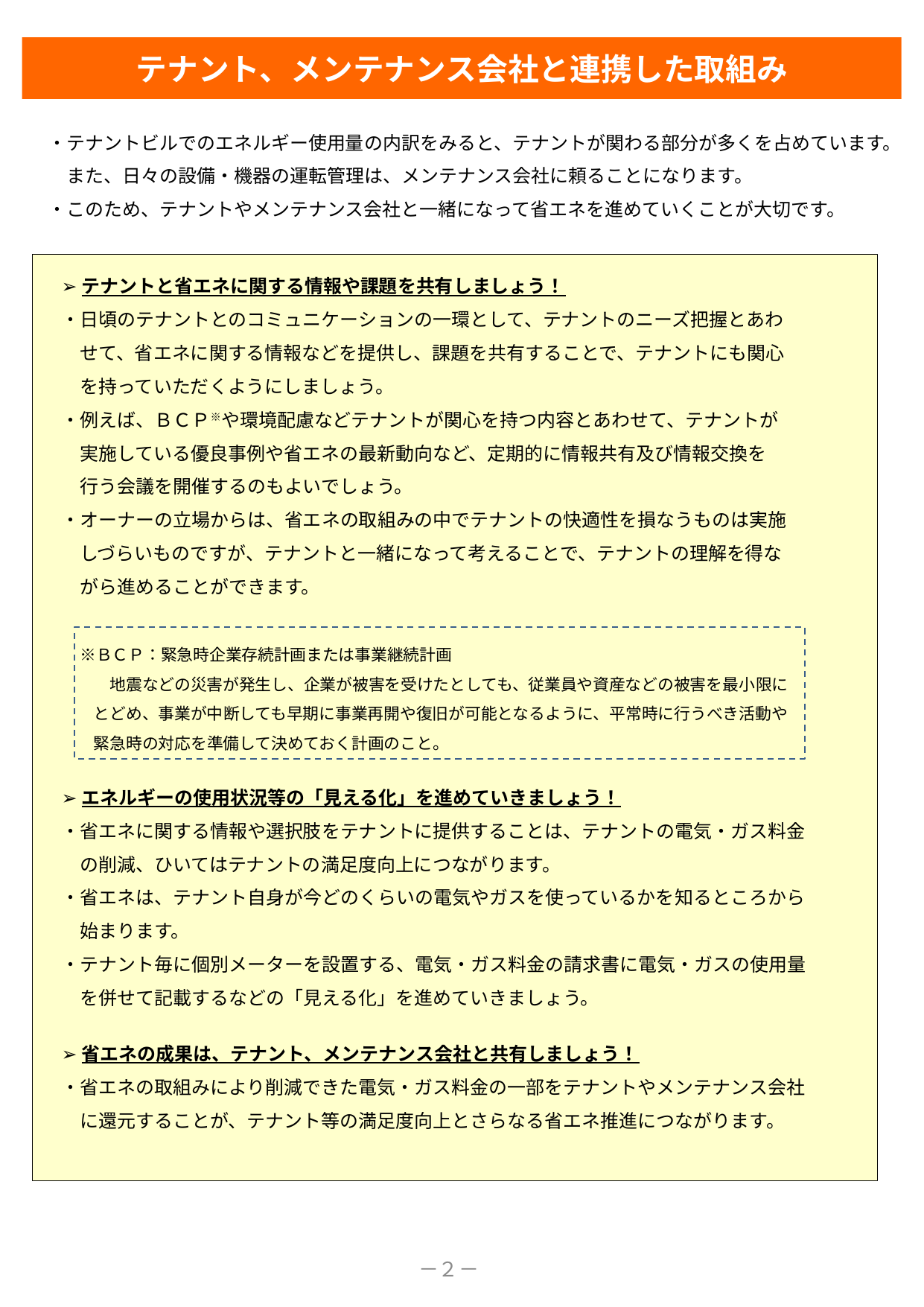

テナント、メンテナンス会社と連携した取組み
・テナントビルでのエネルギー使用量の内訳をみると、テナントが関わる部分が多くを占めています。
　また、日々の設備・機器の運転管理は、メンテナンス会社に頼ることになります。
・このため、テナントやメンテナンス会社と一緒になって省エネを進めていくことが大切です。

➢テナントと省エネに関する情報や課題を共有しましょう！
・日頃のテナントとのコミュニケーションの一環として、テナントのニーズ把握とあわ
　せて、省エネに関する情報などを提供し、課題を共有することで、テナントにも関心
　を持っていただくようにしましょう。
・例えば、ＢＣＰ※や環境配慮などテナントが関心を持つ内容とあわせて、テナントが
　実施している優良事例や省エネの最新動向など、定期的に情報共有及び情報交換を
　行う会議を開催するのもよいでしょう。
・オーナーの立場からは、省エネの取組みの中でテナントの快適性を損なうものは実施
　しづらいものですが、テナントと一緒になって考えることで、テナントの理解を得な
　がら進めることができます。

　※ＢＣＰ：緊急時企業存続計画または事業継続計画
　　　地震などの災害が発生し、企業が被害を受けたとしても、従業員や資産などの被害を最小限に
　　とどめ、事業が中断しても早期に事業再開や復旧が可能となるように、平常時に行うべき活動や
　　緊急時の対応を準備して決めておく計画のこと。

➢エネルギーの使用状況等の「見える化」を進めていきましょう！
・省エネに関する情報や選択肢をテナントに提供することは、テナントの電気・ガス料金
　の削減、ひいてはテナントの満足度向上につながります。
・省エネは、テナント自身が今どのくらいの電気やガスを使っているかを知るところから
　始まります。
・テナント毎に個別メーターを設置する、電気・ガス料金の請求書に電気・ガスの使用量
　を併せて記載するなどの「見える化」を進めていきましょう。

➢省エネの成果は、テナント、メンテナンス会社と共有しましょう！
・省エネの取組みにより削減できた電気・ガス料金の一部をテナントやメンテナンス会社
　に還元することが、テナント等の満足度向上とさらなる省エネ推進につながります。

－２－